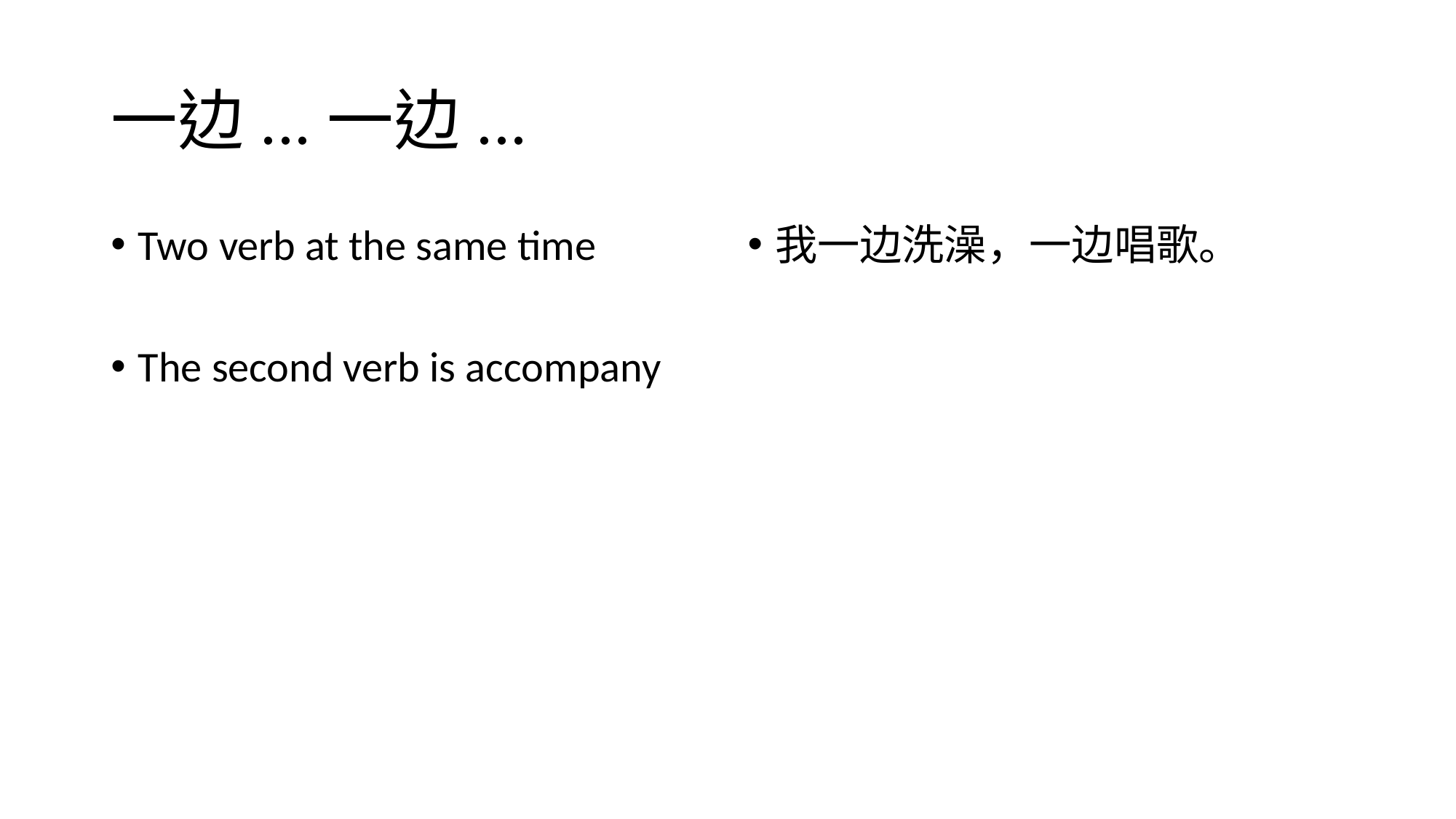

# 一边...一边...
Two verb at the same time

The second verb is accompany
我一边洗澡，一边唱歌。